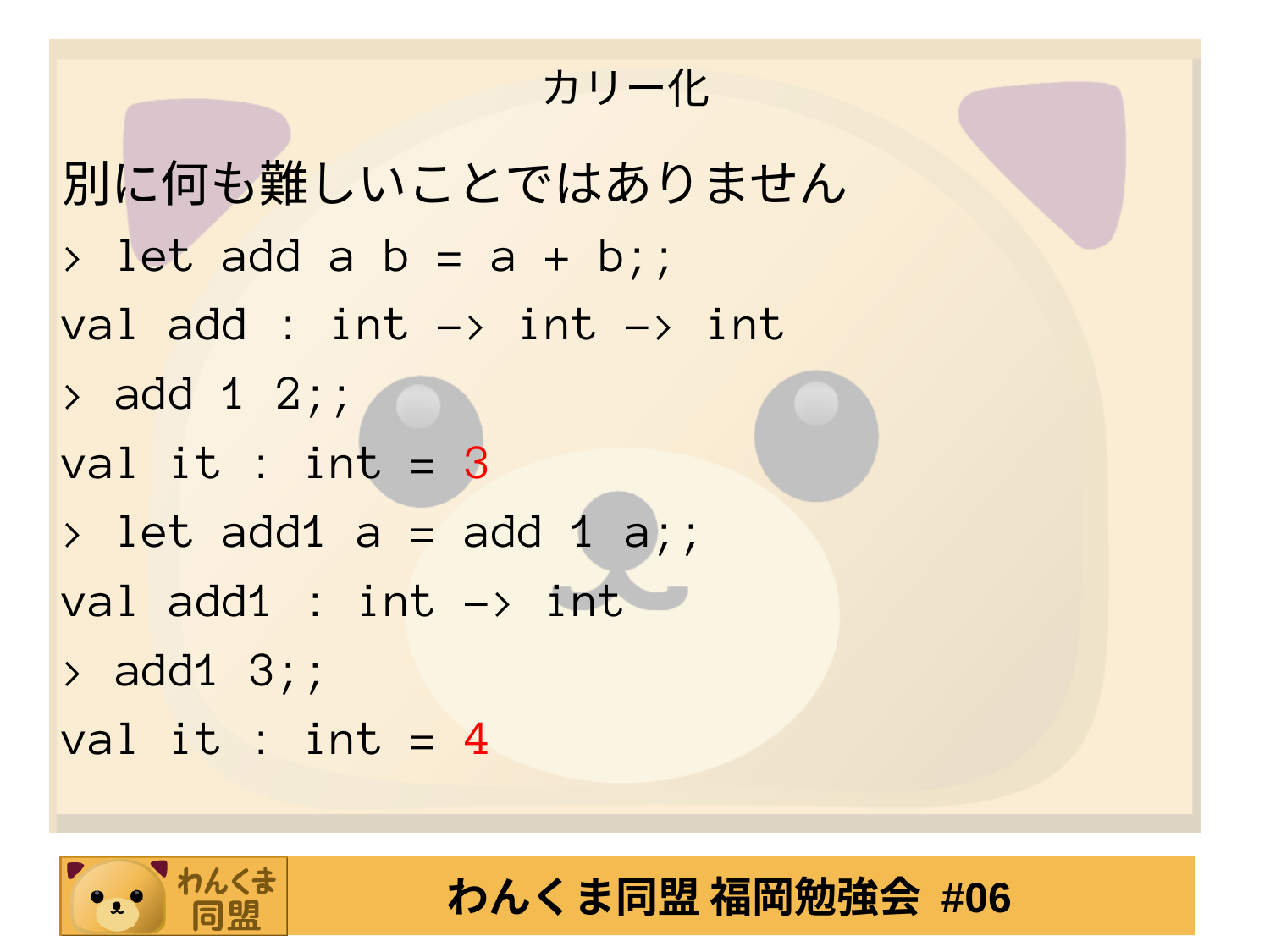

# カリー化
別に何も難しいことではありません
> let add a b = a + b;;
val add : int -> int -> int
> add 1 2;;
val it : int = 3
> let add1 a = add 1 a;;
val add1 : int -> int
> add1 3;;
val it : int = 4